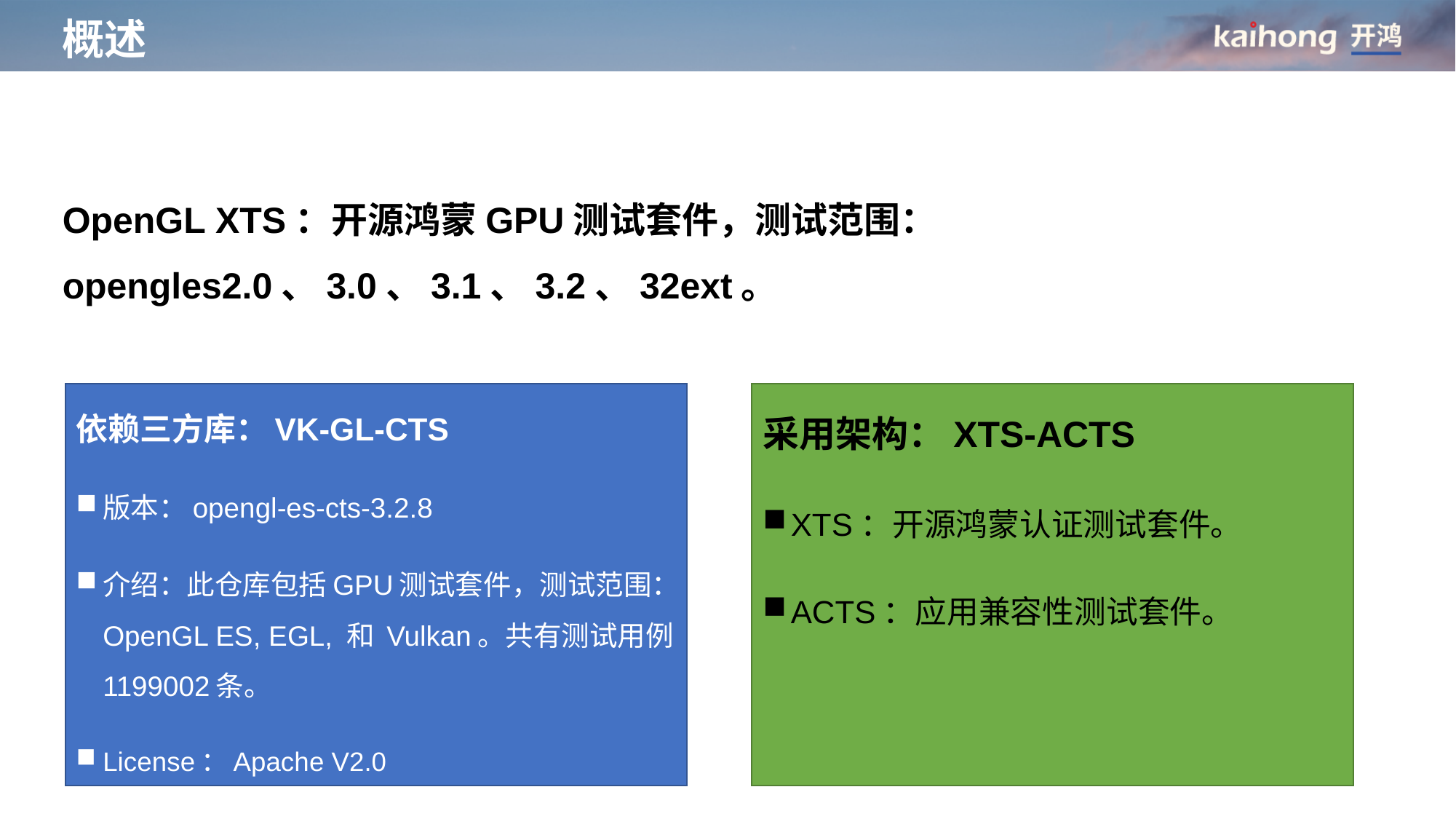

# 概述
OpenGL XTS：开源鸿蒙GPU测试套件，测试范围：opengles2.0、3.0、3.1、3.2、32ext。
采用架构：XTS-ACTS
XTS：开源鸿蒙认证测试套件。
ACTS：应用兼容性测试套件。

依赖三方库：VK-GL-CTS
版本：opengl-es-cts-3.2.8
介绍：此仓库包括GPU测试套件，测试范围：OpenGL ES, EGL, 和 Vulkan。共有测试用例1199002条。
License：Apache V2.0